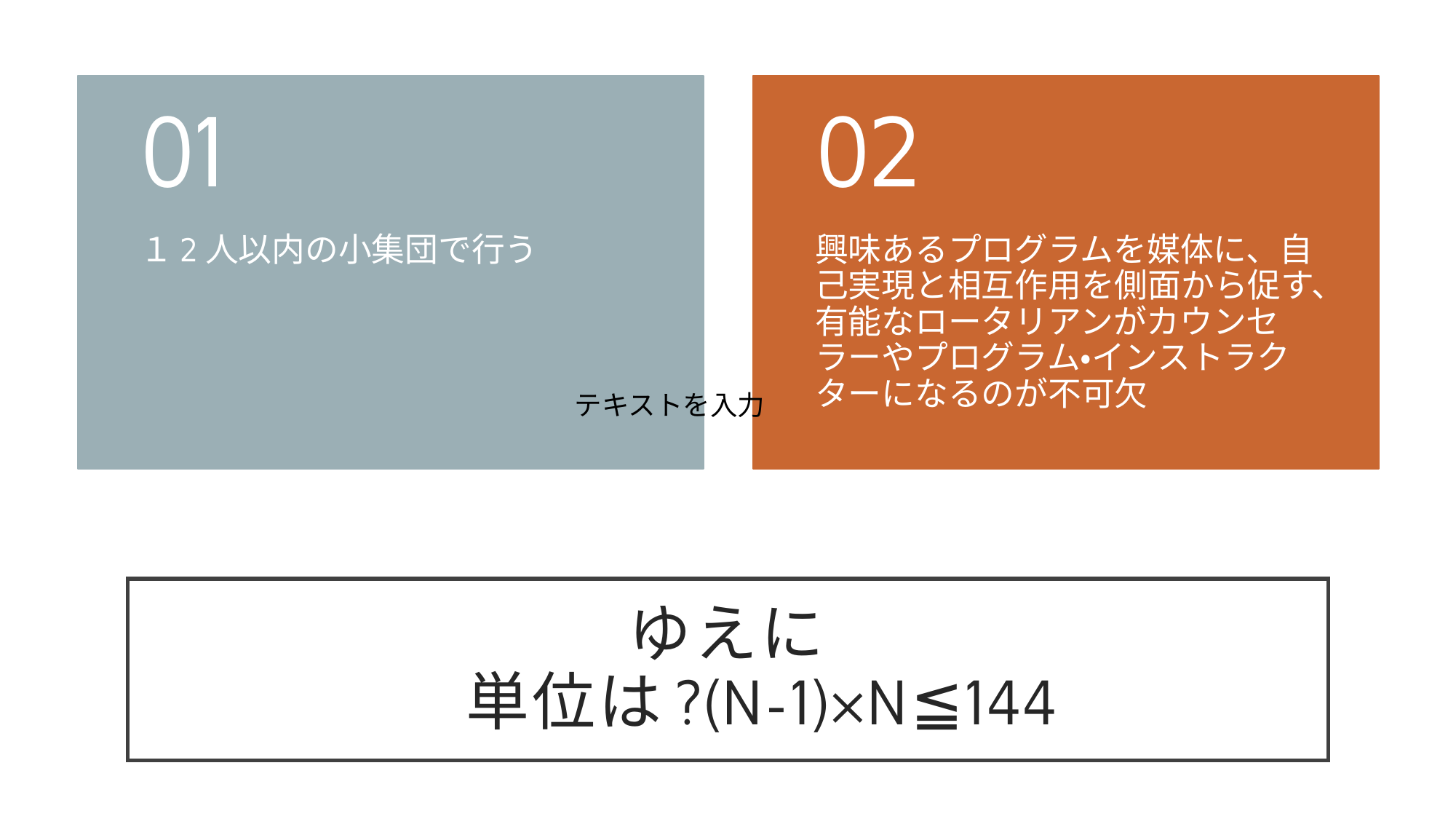

１2人以内の小集団で行う
01
興味あるプログラムを媒体に、自己実現と相互作用を側面から促す、有能なロータリアンがカウンセラーやプログラム・インストラクターになるのが不可欠
02
テキストを入力
# ゆえに 　単位は?(n-1)×N≦144